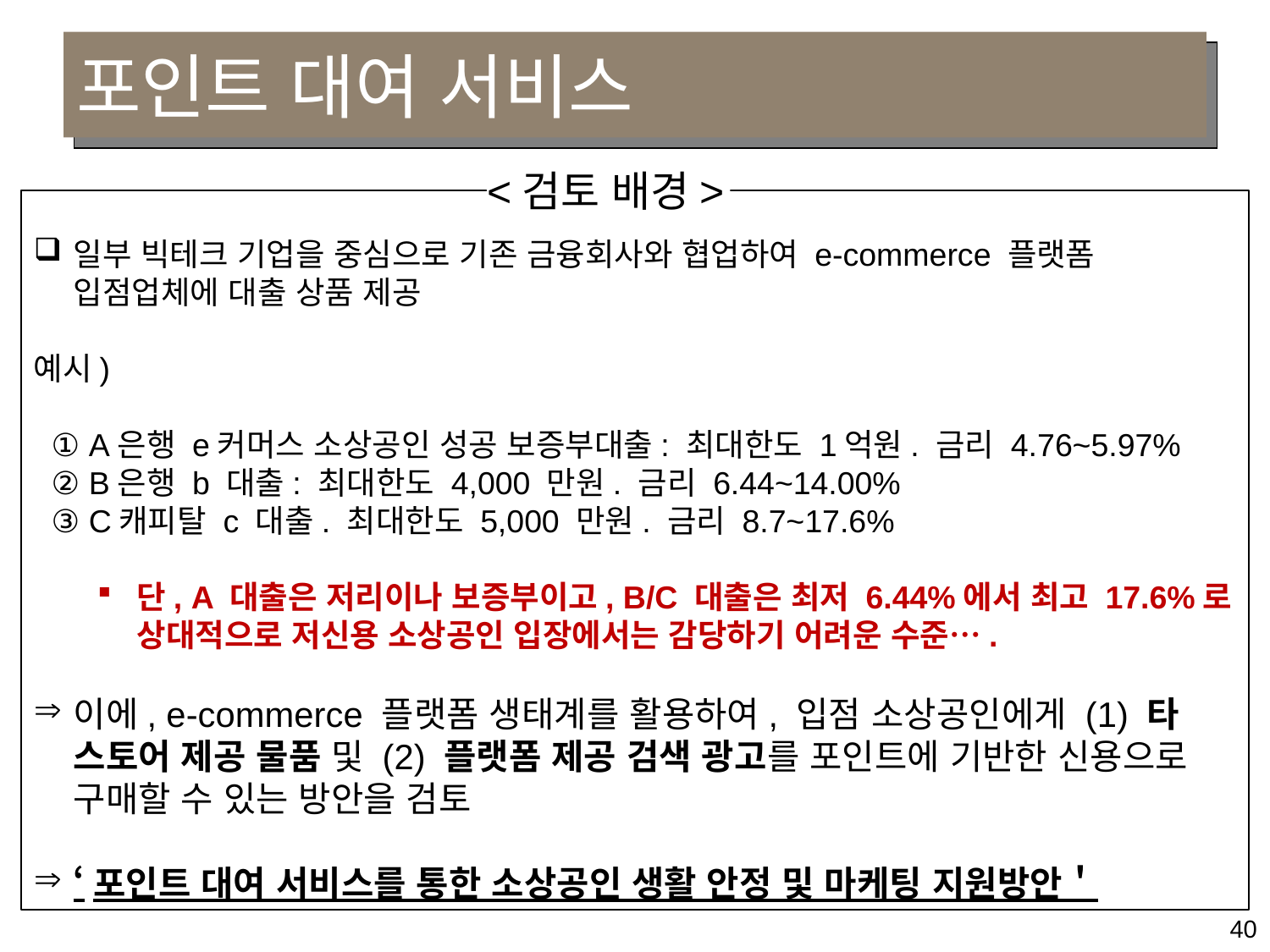

# 포인트 대여 서비스
<검토 배경>

일부 빅테크 기업을 중심으로 기존 금융회사와 협업하여 e-commerce 플랫폼 입점업체에 대출 상품 제공

예시)

  ① A은행 e커머스 소상공인 성공 보증부대출: 최대한도 1억원. 금리 4.76~5.97%
  ② B은행 b 대출: 최대한도 4,000 만원. 금리 6.44~14.00%
  ③ C캐피탈 c 대출. 최대한도 5,000 만원. 금리 8.7~17.6%

단, A 대출은 저리이나 보증부이고, B/C 대출은 최저 6.44%에서 최고 17.6%로 상대적으로 저신용 소상공인 입장에서는 감당하기 어려운 수준….

이에, e-commerce 플랫폼 생태계를 활용하여, 입점 소상공인에게 (1) 타 스토어 제공 물품 및 (2) 플랫폼 제공 검색 광고를 포인트에 기반한 신용으로 구매할 수 있는 방안을 검토

‘포인트 대여 서비스를 통한 소상공인 생활 안정 및 마케팅 지원방안＇
40